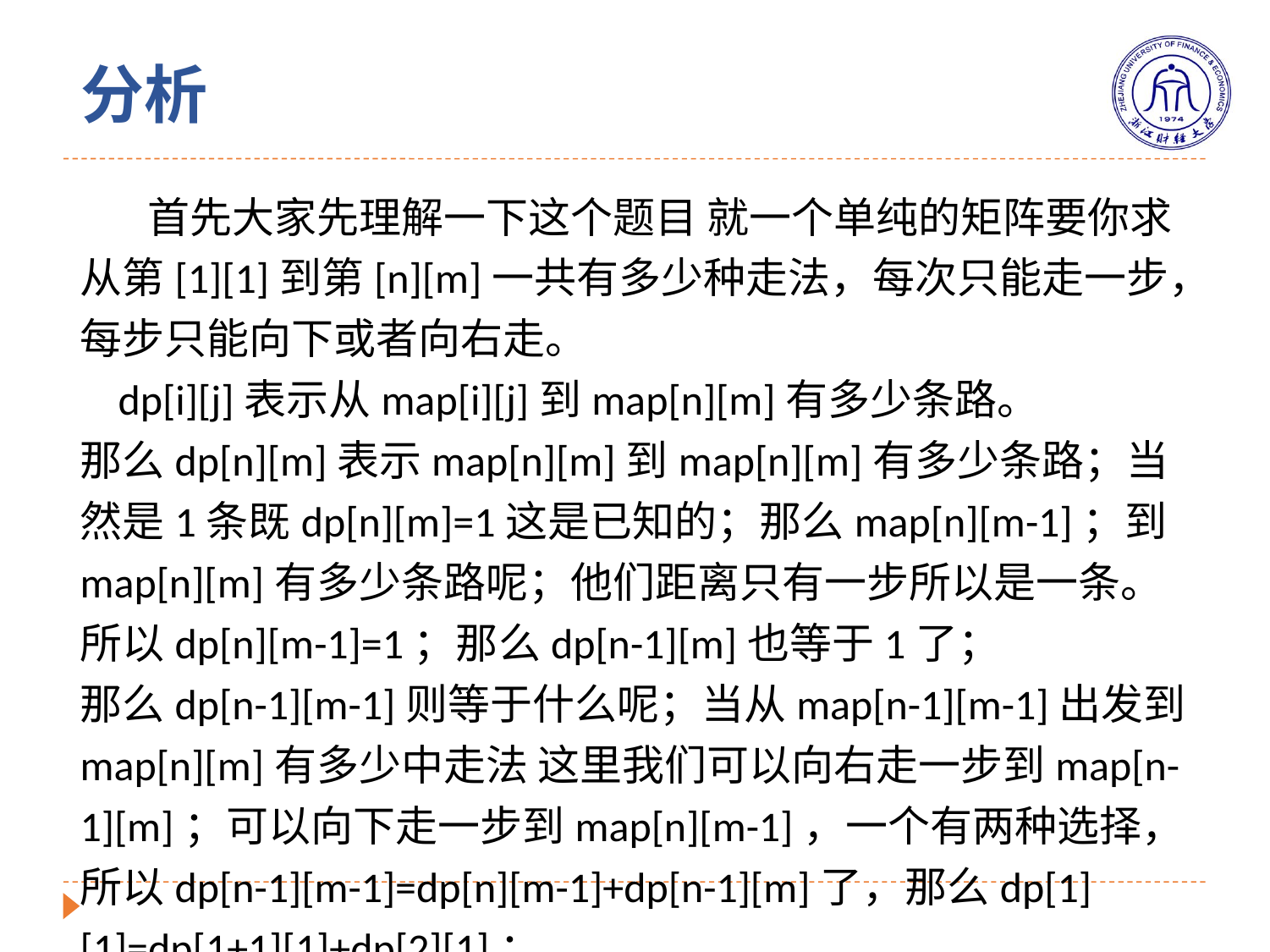

分析
      首先大家先理解一下这个题目 就一个单纯的矩阵要你求从第[1][1]到第[n][m]一共有多少种走法，每次只能走一步，每步只能向下或者向右走。
    dp[i][j]表示从map[i][j]到map[n][m]有多少条路。
那么dp[n][m]表示map[n][m]到map[n][m]有多少条路；当然是1条既dp[n][m]=1这是已知的；那么map[n][m-1]；到map[n][m]有多少条路呢；他们距离只有一步所以是一条。所以dp[n][m-1]=1；那么dp[n-1][m]也等于1了；
那么dp[n-1][m-1]则等于什么呢；当从map[n-1][m-1]出发到map[n][m]有多少中走法 这里我们可以向右走一步到map[n-1][m]；可以向下走一步到map[n][m-1]，一个有两种选择，所以dp[n-1][m-1]=dp[n][m-1]+dp[n-1][m]了，那么dp[1][1]=dp[1+1][1]+dp[2][1]；